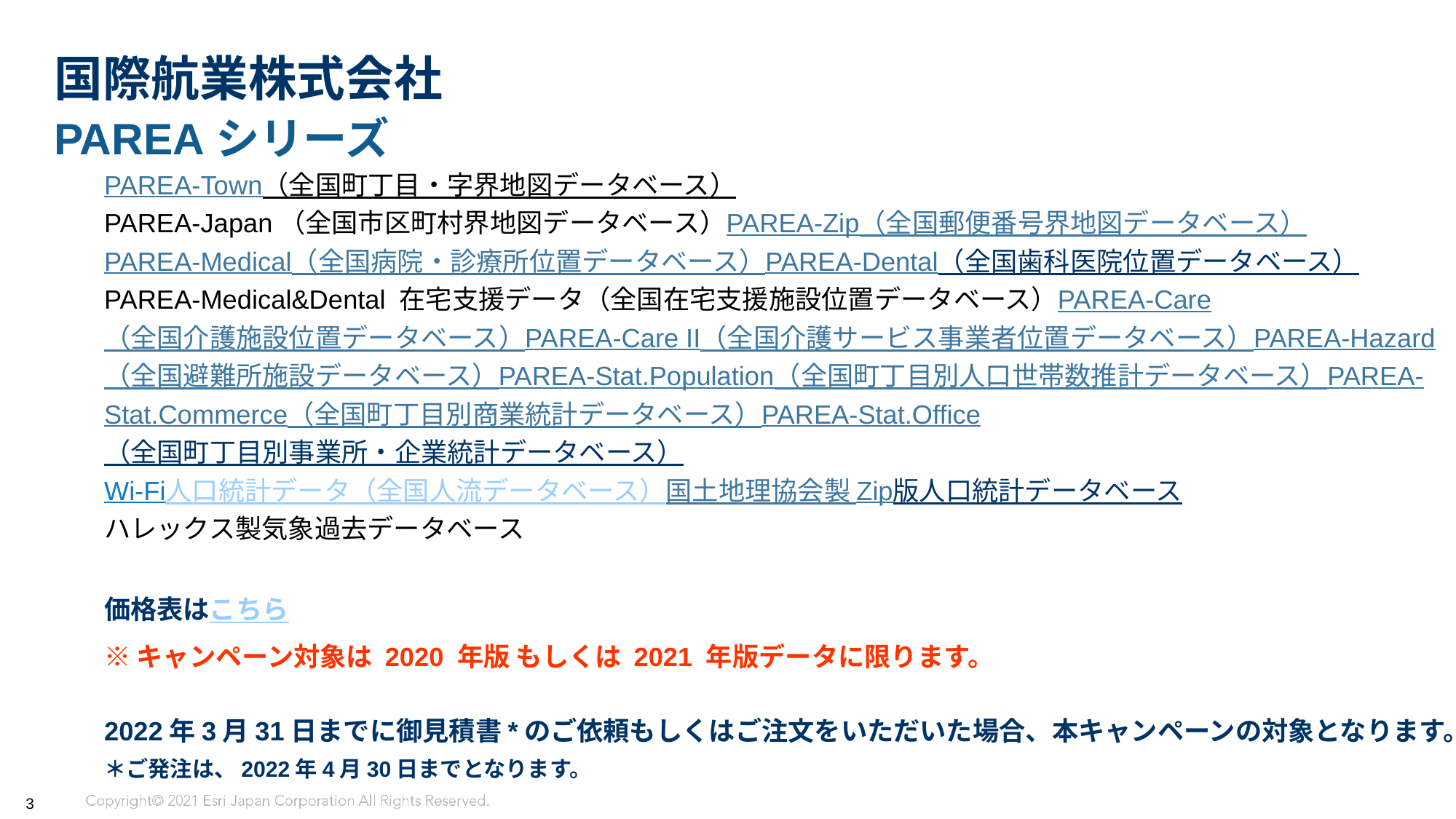

# 国際航業株式会社
PAREAシリーズ
PAREA-Town（全国町丁目・字界地図データベース）
PAREA-Japan（全国市区町村界地図データベース）
PAREA-Zip（全国郵便番号界地図データベース）
PAREA‐Medical（全国病院・診療所位置データベース）
PAREA‐Dental（全国歯科医院位置データベース）
PAREA-Medical&Dental 在宅支援データ（全国在宅支援施設位置データベース）
PAREA‐Care（全国介護施設位置データベース）
PAREA‐Care II（全国介護サービス事業者位置データベース）
PAREA-Hazard（全国避難所施設データベース）
PAREA-Stat.Population（全国町丁目別人口世帯数推計データベース）
PAREA-Stat.Commerce（全国町丁目別商業統計データベース）
PAREA-Stat.Office（全国町丁目別事業所・企業統計データベース）
Wi-Fi人口統計データ（全国人流データベース）
国土地理協会製 Zip版人口統計データベース
ハレックス製気象過去データベース

価格表はこちら
※キャンペーン対象は 2020 年版 もしくは 2021 年版データに限ります。

2022年3月31日までに御見積書*のご依頼もしくはご注文をいただいた場合、本キャンペーンの対象となります。
＊ご発注は、2022年4月30日までとなります。

3